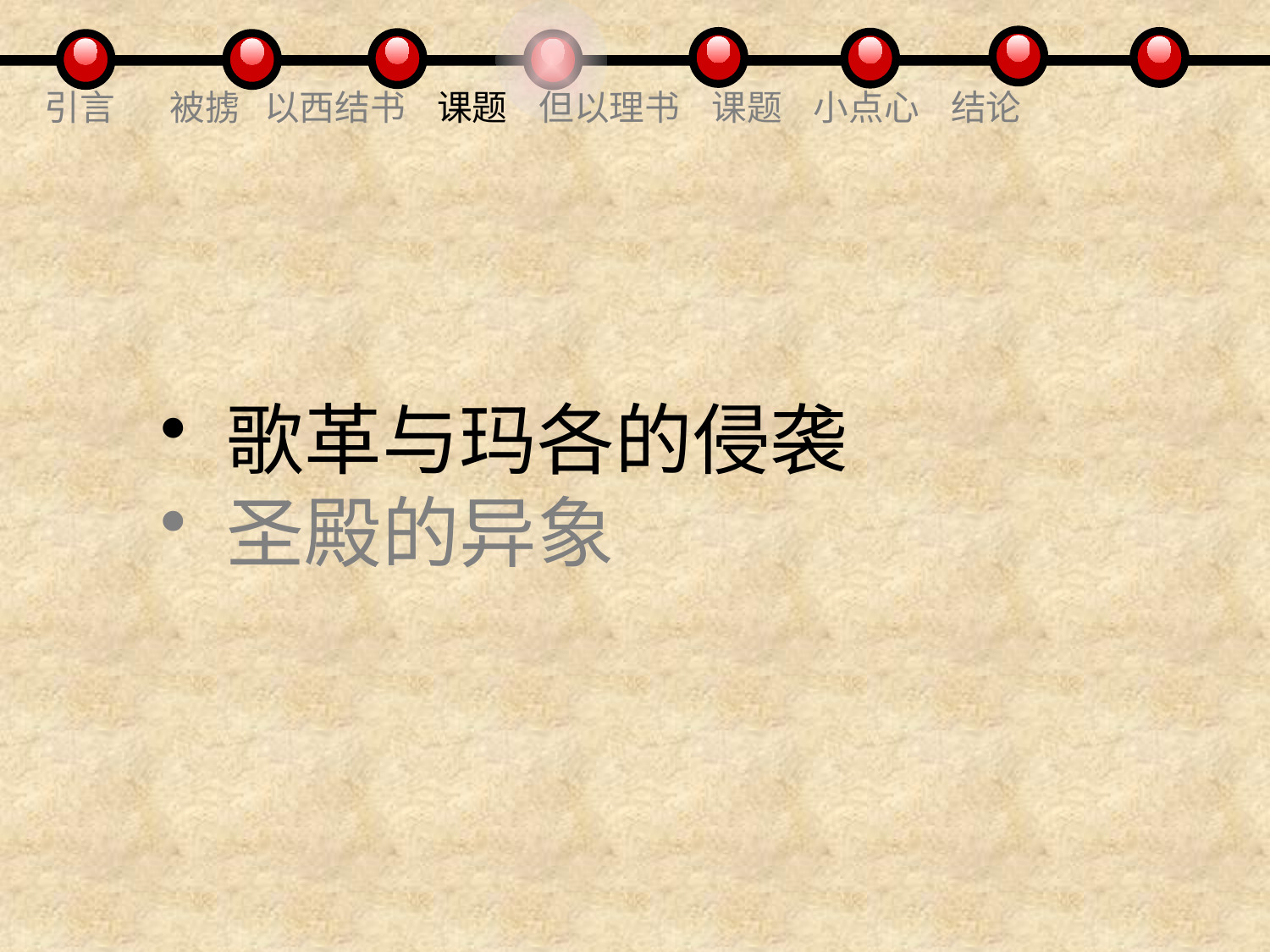

引言       被掳   以西结书    课题    但以理书    课题    小点心    结论
 歌革与玛各的侵袭
 圣殿的异象